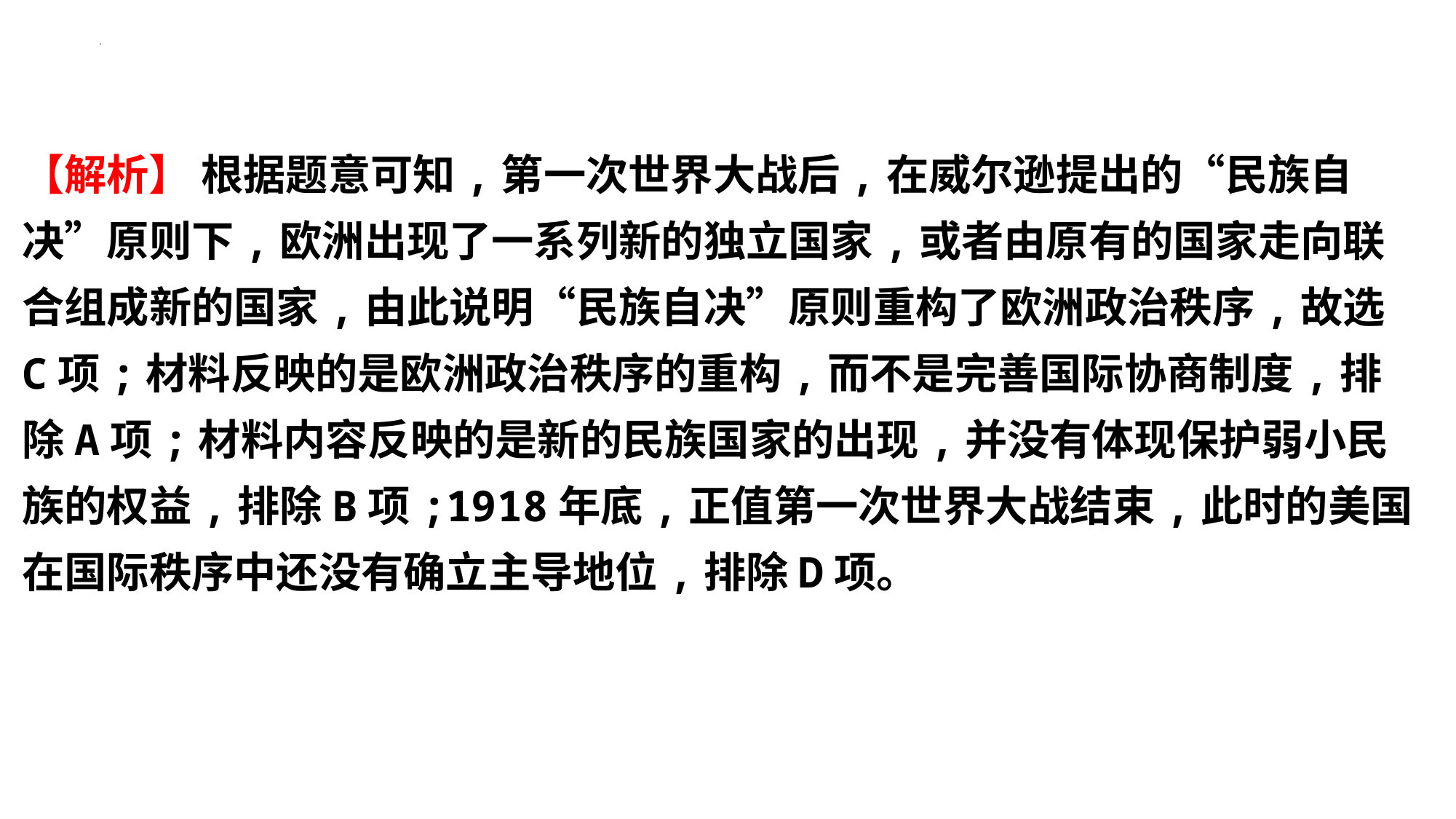

【解析】 根据题意可知,第一次世界大战后,在威尔逊提出的“民族自决”原则下,欧洲出现了一系列新的独立国家,或者由原有的国家走向联合组成新的国家,由此说明“民族自决”原则重构了欧洲政治秩序,故选C项;材料反映的是欧洲政治秩序的重构,而不是完善国际协商制度,排除A项;材料内容反映的是新的民族国家的出现,并没有体现保护弱小民族的权益,排除B项;1918年底,正值第一次世界大战结束,此时的美国在国际秩序中还没有确立主导地位,排除D项。